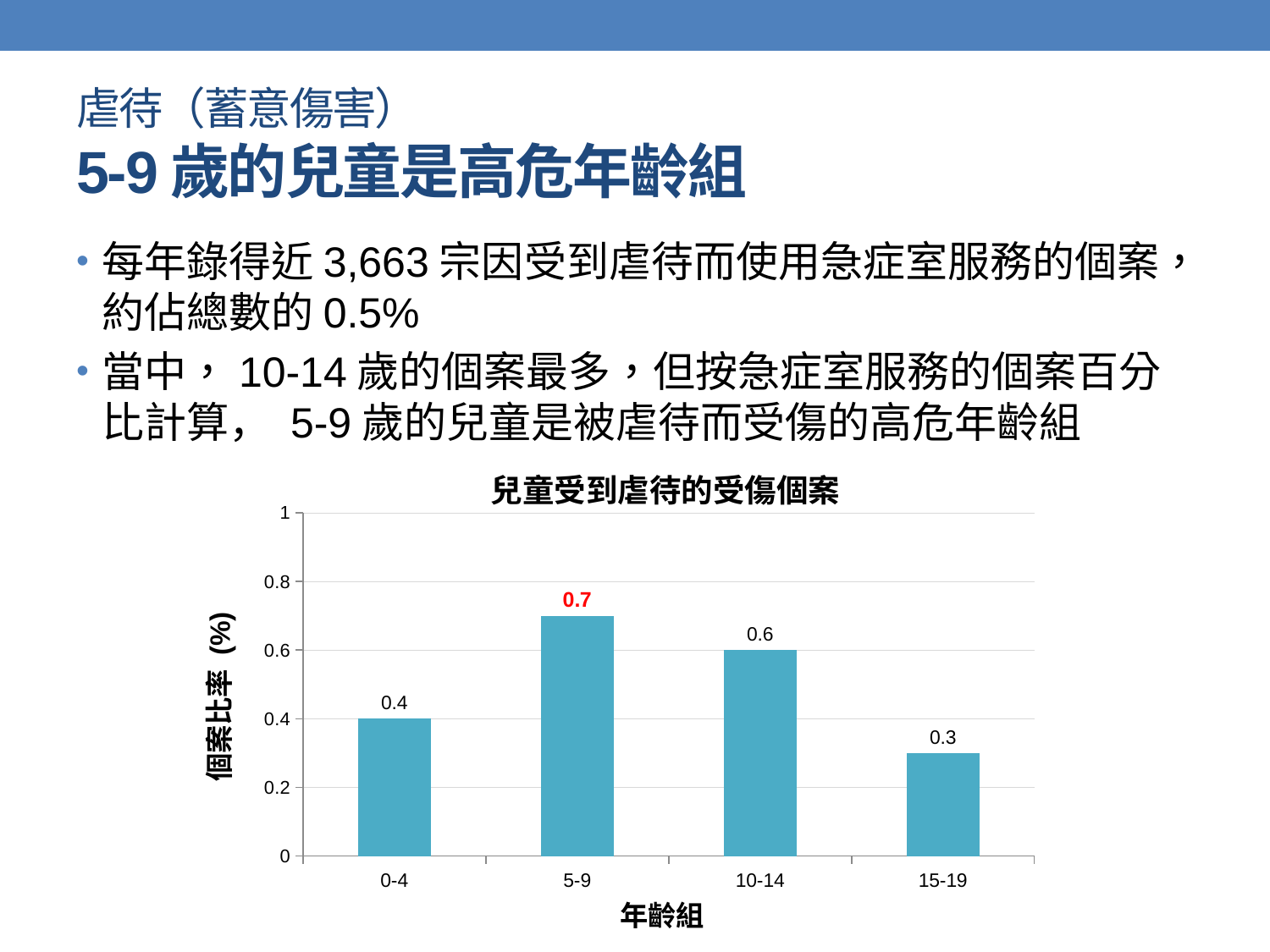

# 虐待（蓄意傷害） 5-9歲的兒童是高危年齡組
每年錄得近3,663宗因受到虐待而使用急症室服務的個案，約佔總數的0.5%
當中，10-14歲的個案最多，但按急症室服務的個案百分比計算， 5-9歲的兒童是被虐待而受傷的高危年齡組

### Chart: 兒童受到虐待的受傷個案

| Category |  |
|---|---|
| 0-4 | 0.4 |
| 5-9 | 0.7 |
| 10-14 | 0.6 |
| 15-19 | 0.3 |